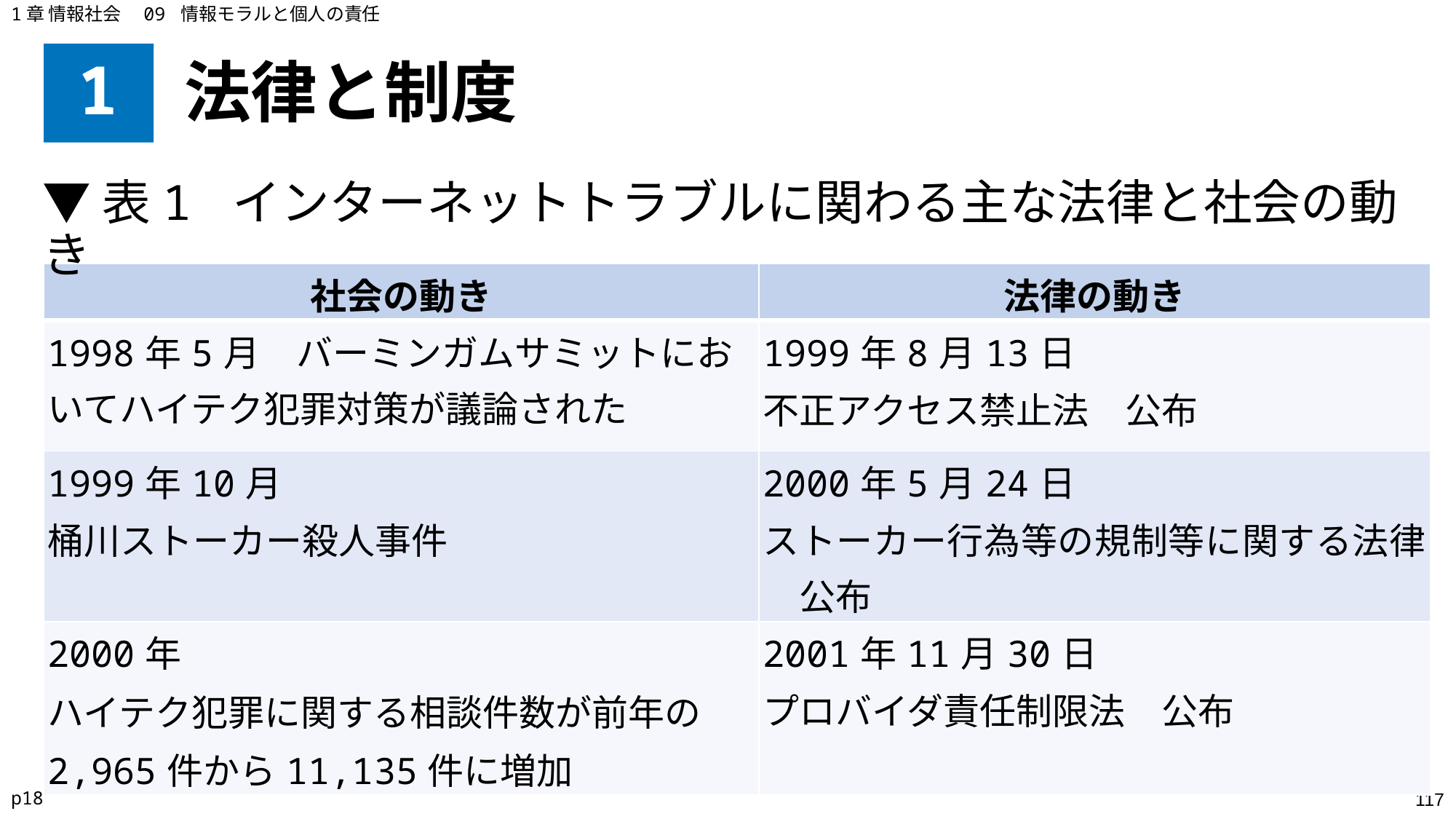

1章 情報社会　09 情報モラルと個人の責任

# 1
法律と制度
▼表1 インターネットトラブルに関わる主な法律と社会の動き
| 社会の動き | 法律の動き |
| --- | --- |
| 1998年5月　バーミンガムサミットにおいてハイテク犯罪対策が議論された | 1999年8月13日 不正アクセス禁止法　公布 |
| 1999年10月 桶川ストーカー殺人事件 | 2000年5月24日 ストーカー行為等の規制等に関する法律　公布 |
| 2000年　 ハイテク犯罪に関する相談件数が前年の 2,965件から11,135件に増加 | 2001年11月30日　 プロバイダ責任制限法　公布 |
p18
117